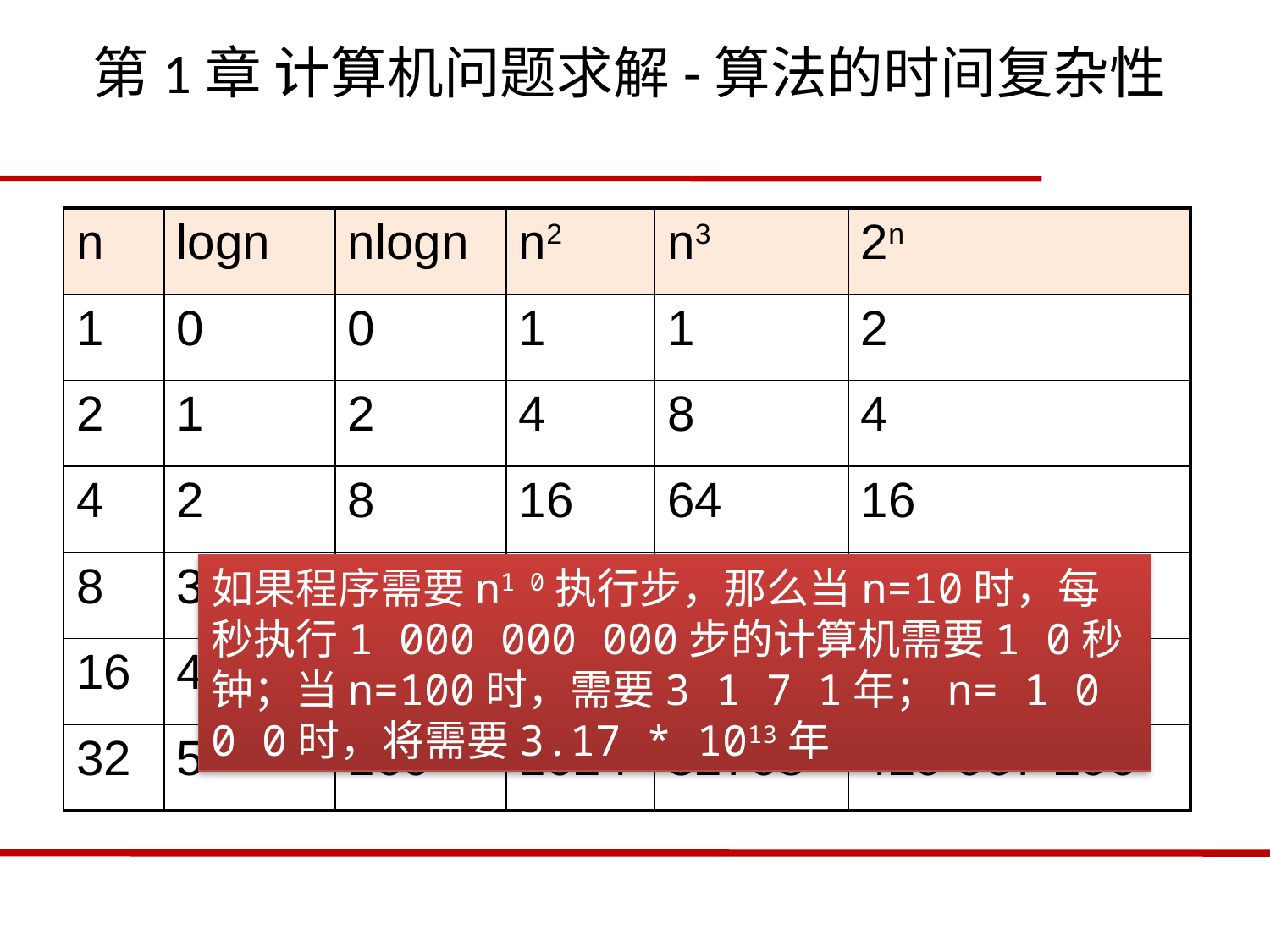

# 第1章 计算机问题求解-算法的时间复杂性
| n | logn | nlogn | n2 | n3 | 2n |
| --- | --- | --- | --- | --- | --- |
| 1 | 0 | 0 | 1 | 1 | 2 |
| 2 | 1 | 2 | 4 | 8 | 4 |
| 4 | 2 | 8 | 16 | 64 | 16 |
| 8 | 3 | 24 | 64 | 512 | 256 |
| 16 | 4 | 64 | 256 | 4096 | 65536 |
| 32 | 5 | 160 | 1024 | 32768 | 429 967 296 |
如果程序需要n1 0执行步，那么当n=10时，每秒执行1 000 000 000步的计算机需要1 0秒钟；当n=100时，需要3 1 7 1年；n= 1 0 0 0时，将需要3.17 * 1013年